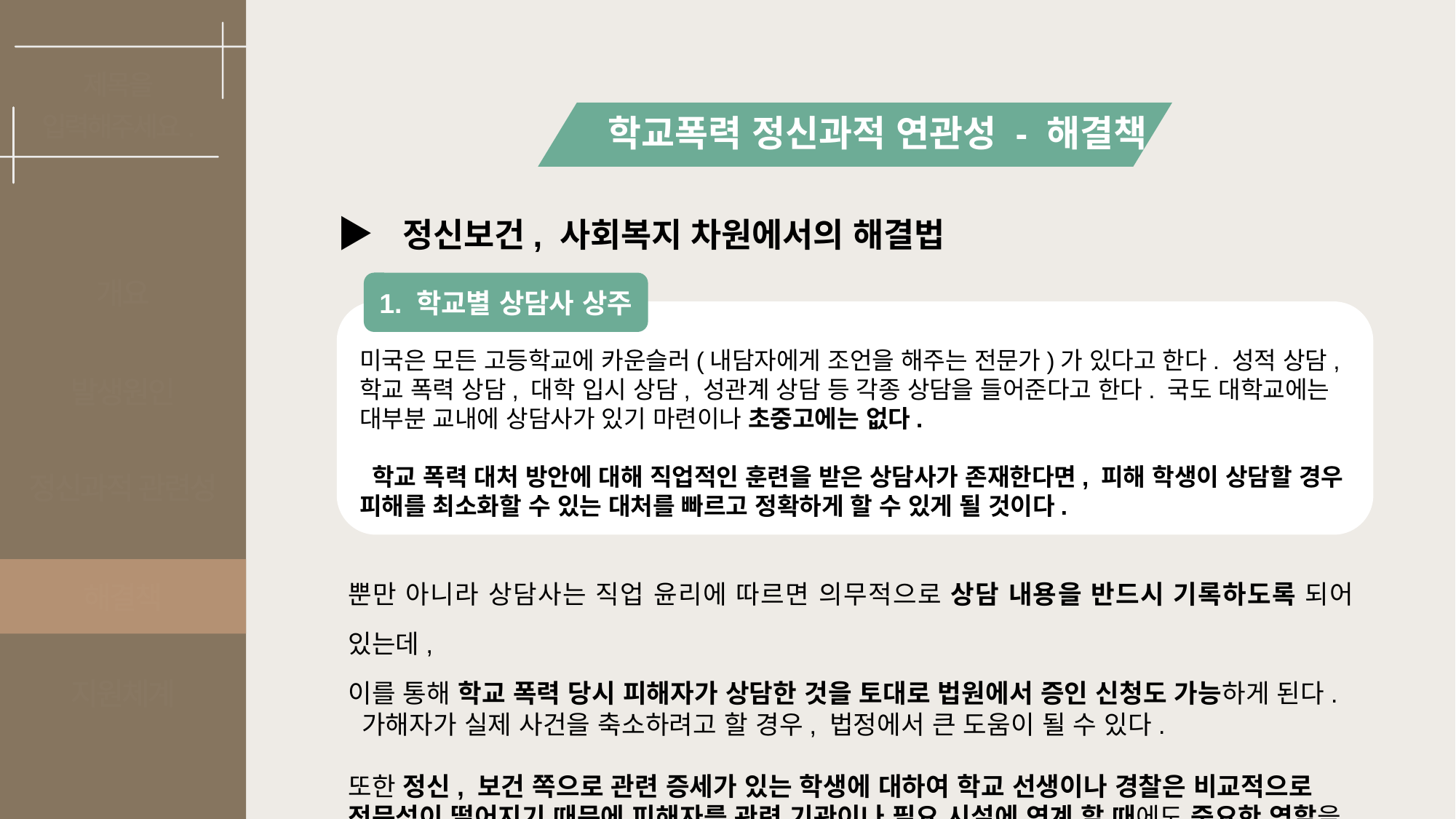

제목을

학교폭력 정신과적 연관성 - 해결책
입력해주세요.
▶  정신보건, 사회복지 차원에서의 해결법
개요
1. 학교별 상담사 상주

미국은 모든 고등학교에 카운슬러(내담자에게 조언을 해주는 전문가)가 있다고 한다. 성적 상담, 학교 폭력 상담, 대학 입시 상담, 성관계 상담 등 각종 상담을 들어준다고 한다. 국도 대학교에는 대부분 교내에 상담사가 있기 마련이나 초중고에는 없다.

 학교 폭력 대처 방안에 대해 직업적인 훈련을 받은 상담사가 존재한다면, 피해 학생이 상담할 경우 피해를 최소화할 수 있는 대처를 빠르고 정확하게 할 수 있게 될 것이다.
발생원인

정신과적 관련성
뿐만 아니라 상담사는 직업 윤리에 따르면 의무적으로 상담 내용을 반드시 기록하도록 되어 있는데,
이를 통해 학교 폭력 당시 피해자가 상담한 것을 토대로 법원에서 증인 신청도 가능하게 된다.
 가해자가 실제 사건을 축소하려고 할 경우, 법정에서 큰 도움이 될 수 있다.

또한 정신, 보건 쪽으로 관련 증세가 있는 학생에 대하여 학교 선생이나 경찰은 비교적으로 전문성이 떨어지기 때문에 피해자를 관련 기관이나 필요 시설에 연계 할 때에도 중요한 역할을 담당하기 쉬워진다.

해결책
지원체계